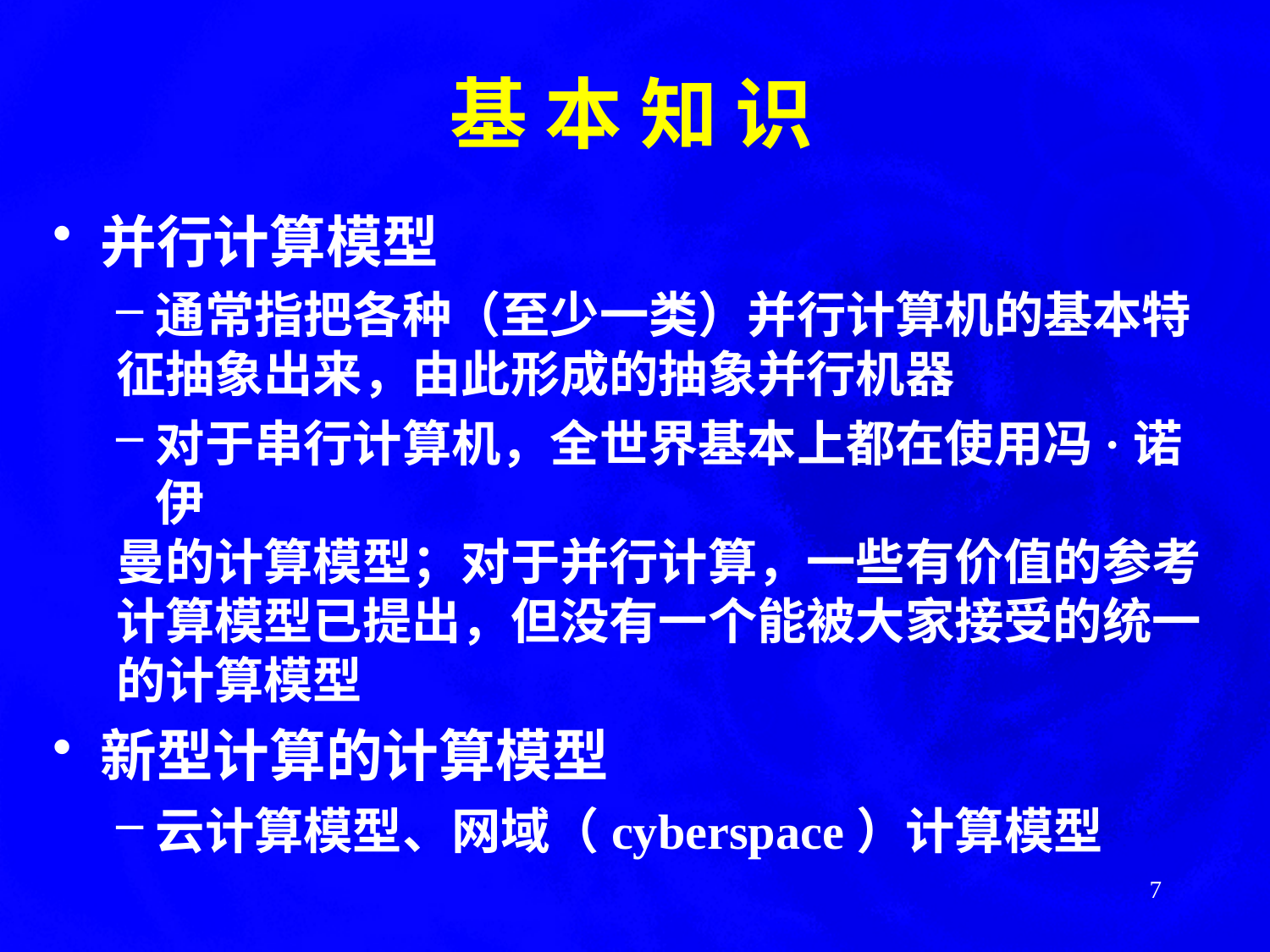

基 本 知 识
并行计算模型
通常指把各种（至少一类）并行计算机的基本特
征抽象出来，由此形成的抽象并行机器
对于串行计算机，全世界基本上都在使用冯·诺伊
曼的计算模型；对于并行计算，一些有价值的参考
计算模型已提出，但没有一个能被大家接受的统一
的计算模型
新型计算的计算模型
云计算模型、网域（cyberspace）计算模型

7